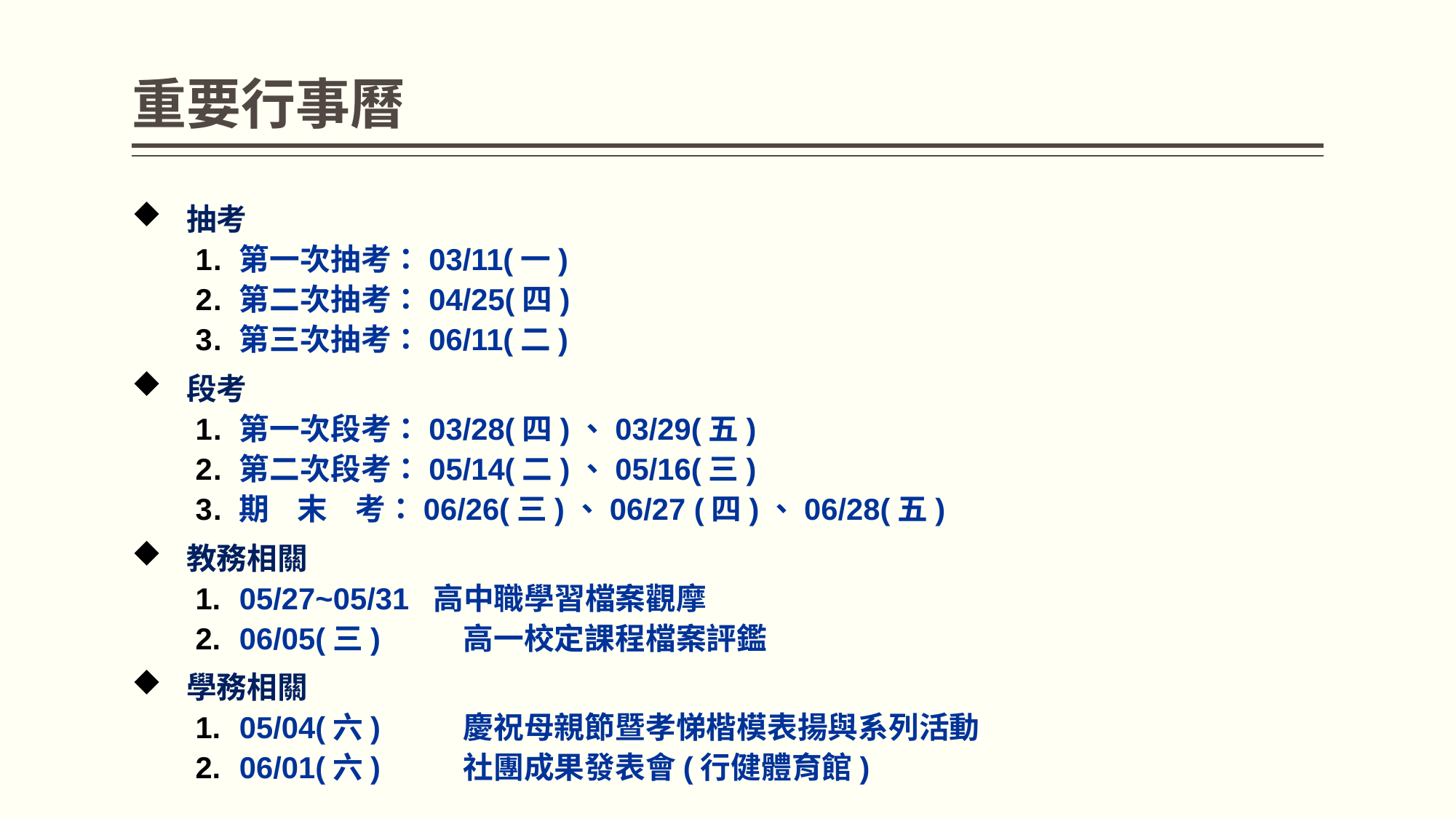

# 重要行事曆
抽考
第一次抽考：03/11(一)
第二次抽考：04/25(四)
第三次抽考：06/11(二)
段考
第一次段考：03/28(四)、03/29(五)
第二次段考：05/14(二)、05/16(三)
期    末    考：06/26(三)、06/27 (四)、06/28(五)
教務相關
05/27~05/31  高中職學習檔案觀摩
06/05(三)         高一校定課程檔案評鑑
學務相關
05/04(六)         慶祝母親節暨孝悌楷模表揚與系列活動
06/01(六)         社團成果發表會(行健體育館)